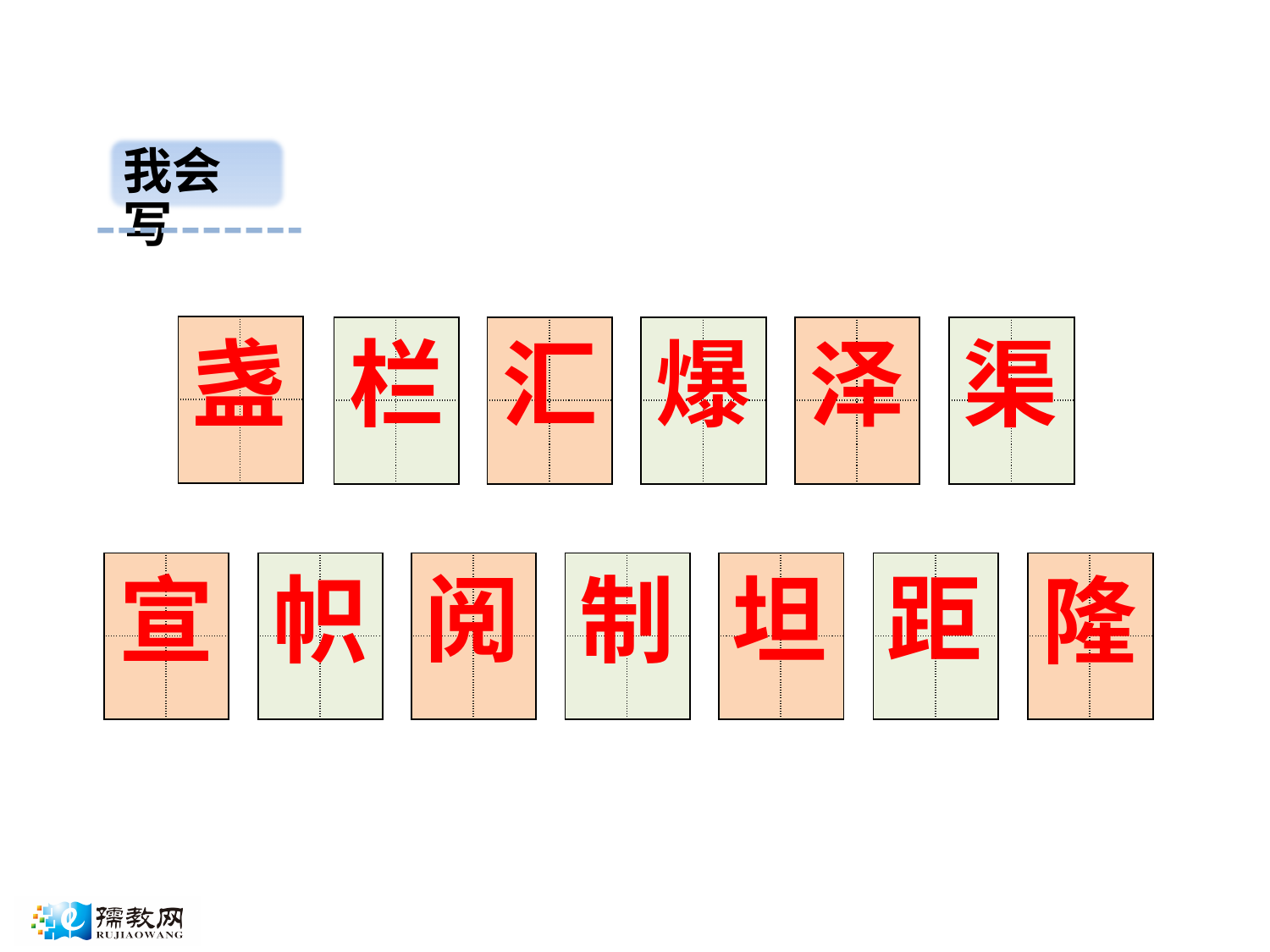

我会写

|  |  |
| --- | --- |
|  |  |
|  |  |
| --- | --- |
|  |  |
|  |  |
| --- | --- |
|  |  |
|  |  |
| --- | --- |
|  |  |
|  |  |
| --- | --- |
|  |  |
|  |  |
| --- | --- |
|  |  |
盏
栏
汇
爆
泽
渠
阅
距
|  |  |
| --- | --- |
|  |  |
|  |  |
| --- | --- |
|  |  |
|  |  |
| --- | --- |
|  |  |
|  |  |
| --- | --- |
|  |  |
|  |  |
| --- | --- |
|  |  |
|  |  |
| --- | --- |
|  |  |
|  |  |
| --- | --- |
|  |  |
宣
帜
坦
制
隆